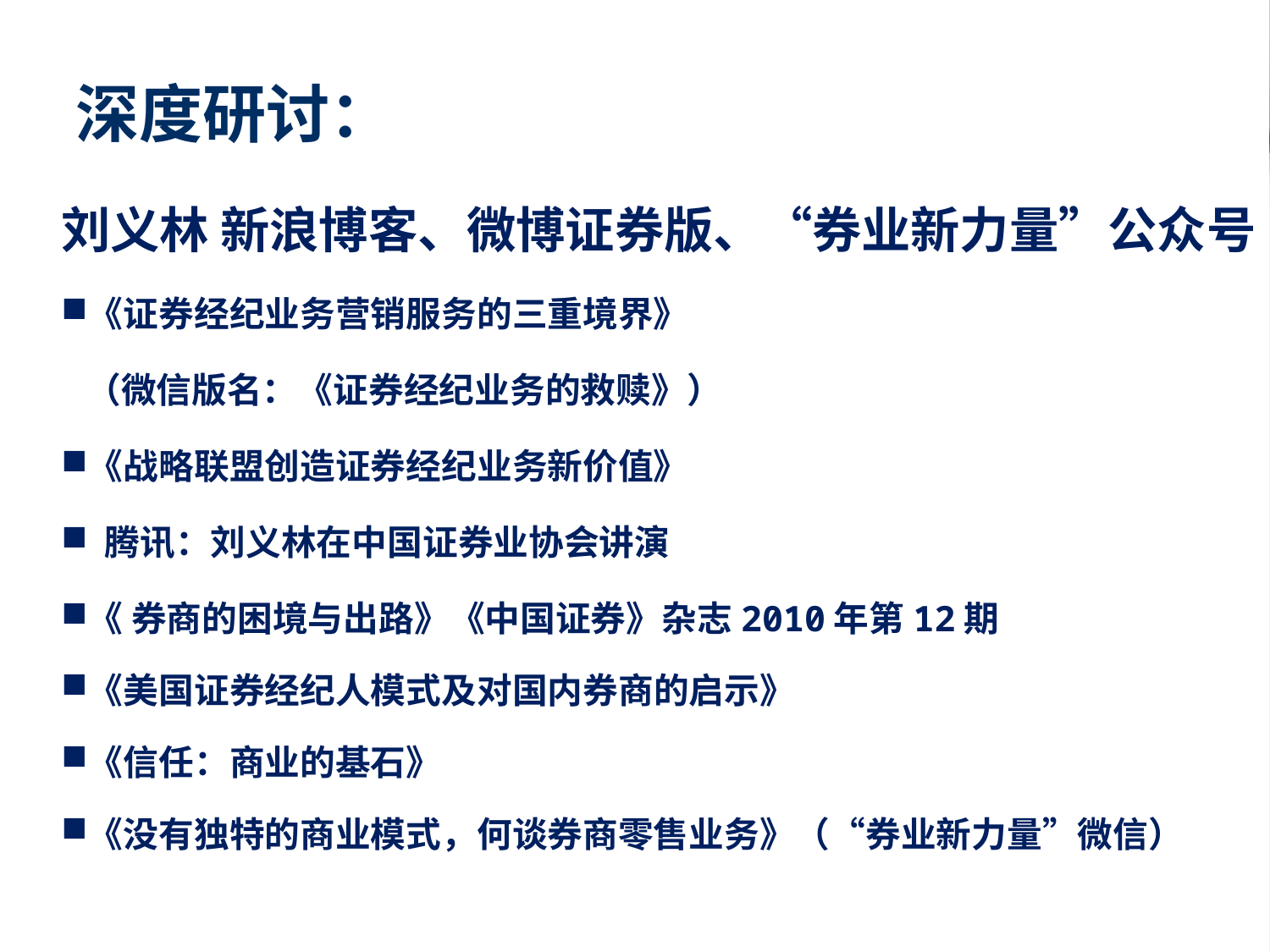

#
深度研讨：
刘义林 新浪博客、微博证券版、“券业新力量”公众号
《证券经纪业务营销服务的三重境界》
  （微信版名：《证券经纪业务的救赎》）
《战略联盟创造证券经纪业务新价值》
 腾讯：刘义林在中国证券业协会讲演
《 券商的困境与出路》《中国证券》杂志2010年第12期
《美国证券经纪人模式及对国内券商的启示》
《信任：商业的基石》
《没有独特的商业模式，何谈券商零售业务》（“券业新力量”微信）